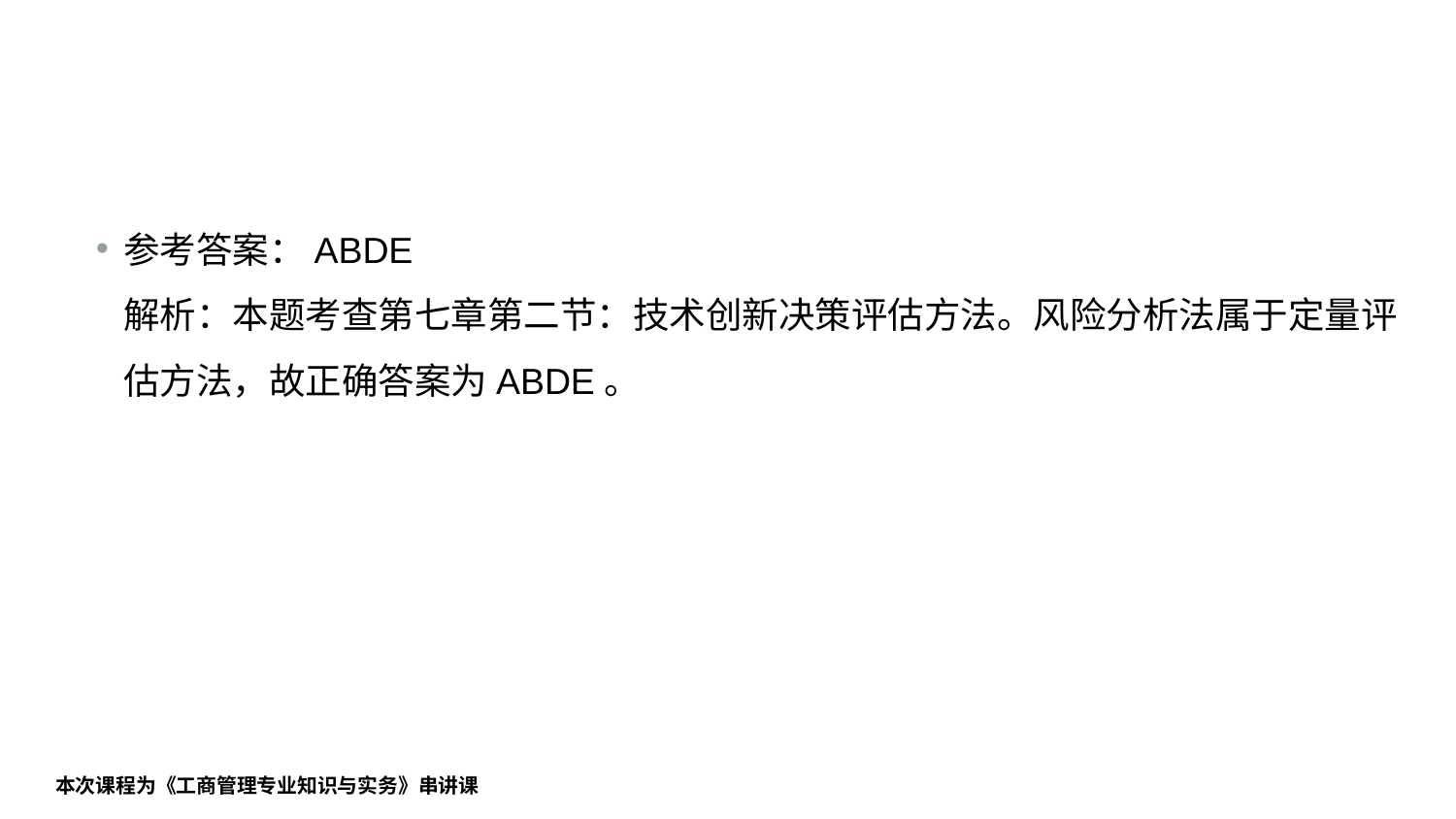

#

参考答案：ABDE
解析：本题考查第七章第二节：技术创新决策评估方法。风险分析法属于定量评估方法，故正确答案为ABDE。